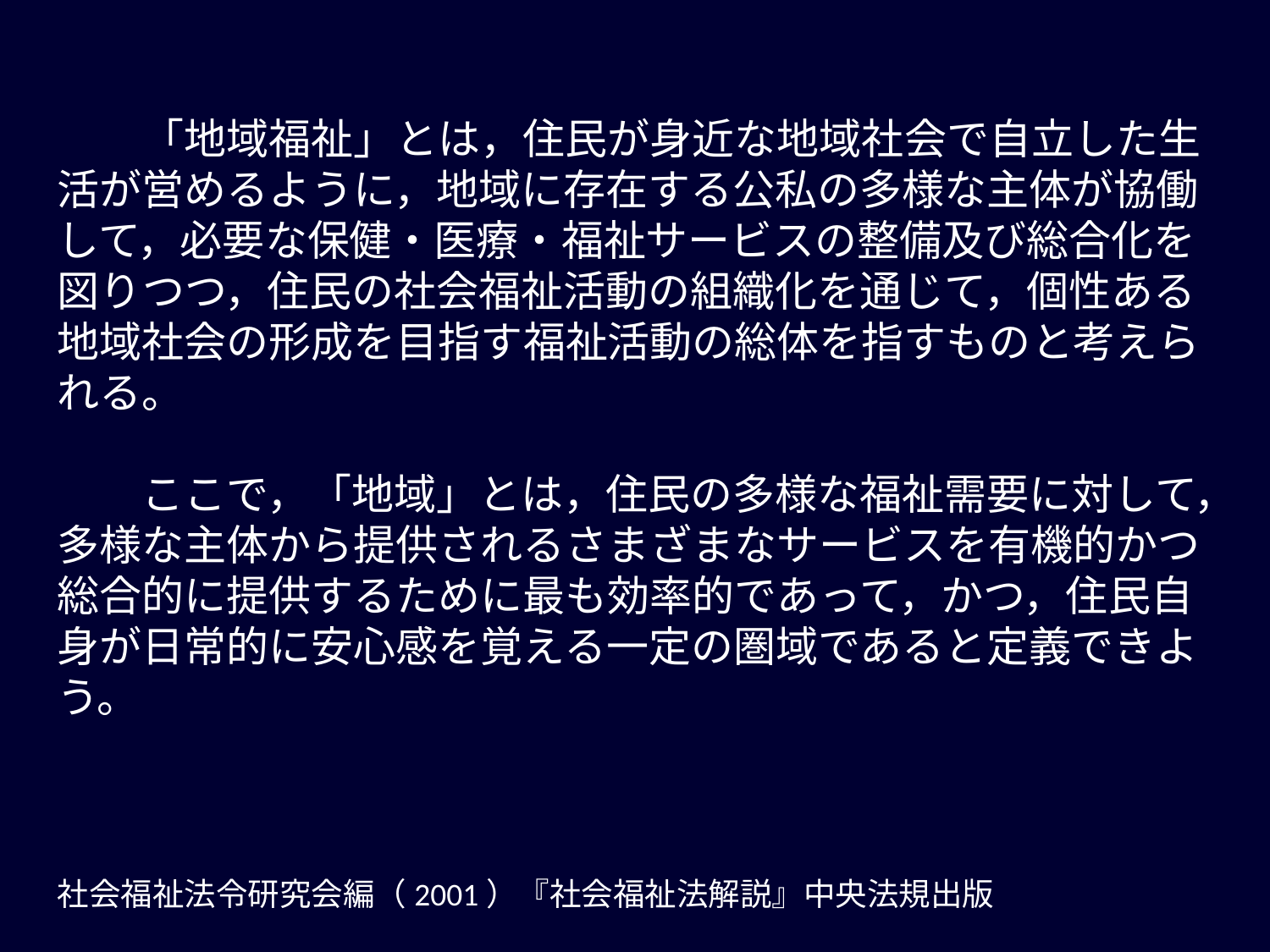

「地域福祉」とは，住民が身近な地域社会で自立した生活が営めるように，地域に存在する公私の多様な主体が協働して，必要な保健・医療・福祉サービスの整備及び総合化を図りつつ，住民の社会福祉活動の組織化を通じて，個性ある地域社会の形成を目指す福祉活動の総体を指すものと考えられる。

　　ここで，「地域」とは，住民の多様な福祉需要に対して，多様な主体から提供されるさまざまなサービスを有機的かつ総合的に提供するために最も効率的であって，かつ，住民自身が日常的に安心感を覚える一定の圏域であると定義できよう。

社会福祉法令研究会編（2001）『社会福祉法解説』中央法規出版